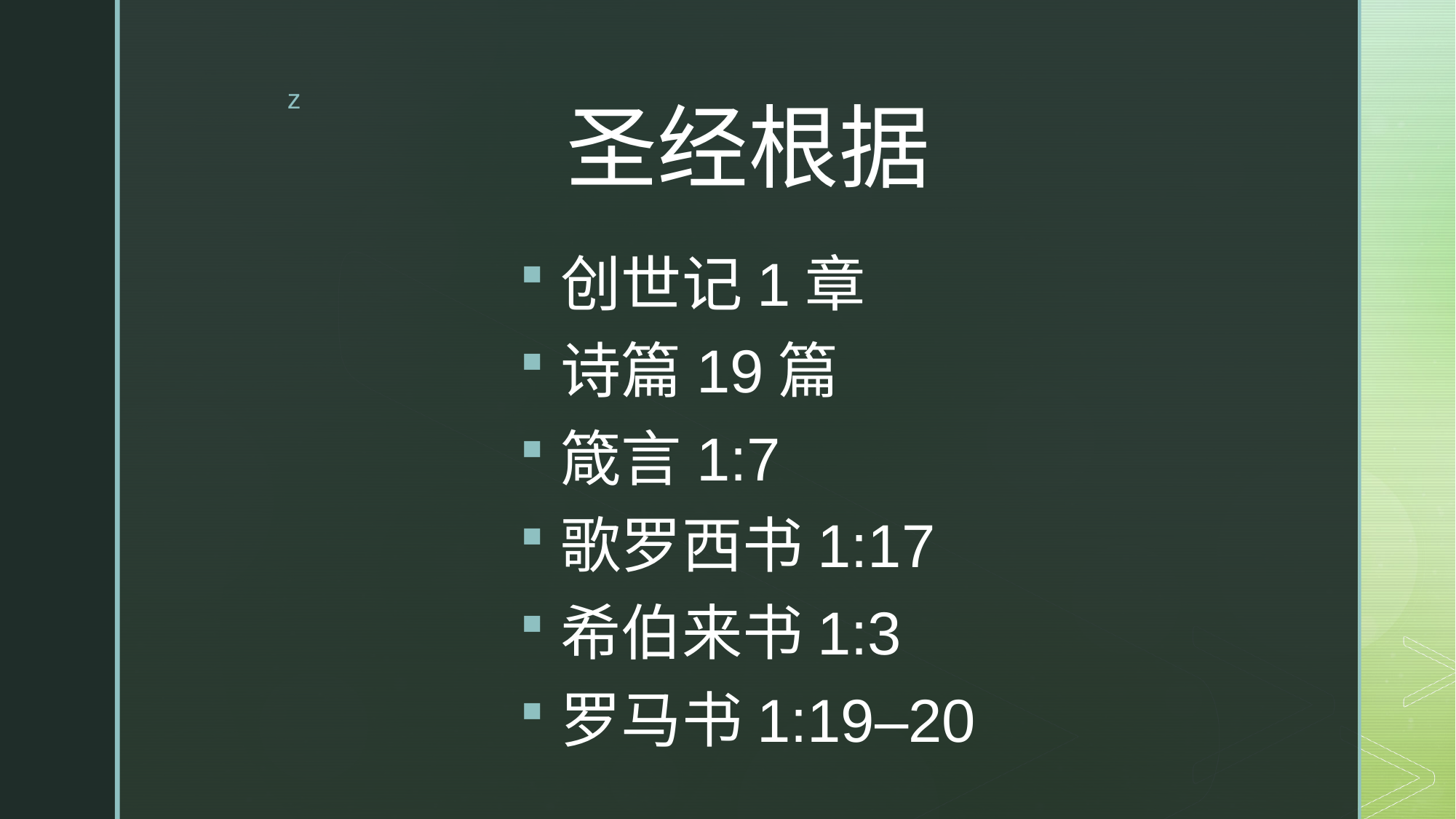

# 圣经根据
创世记1章
诗篇19篇
箴言1:7
歌罗西书1:17
希伯来书1:3
罗马书1:19–20